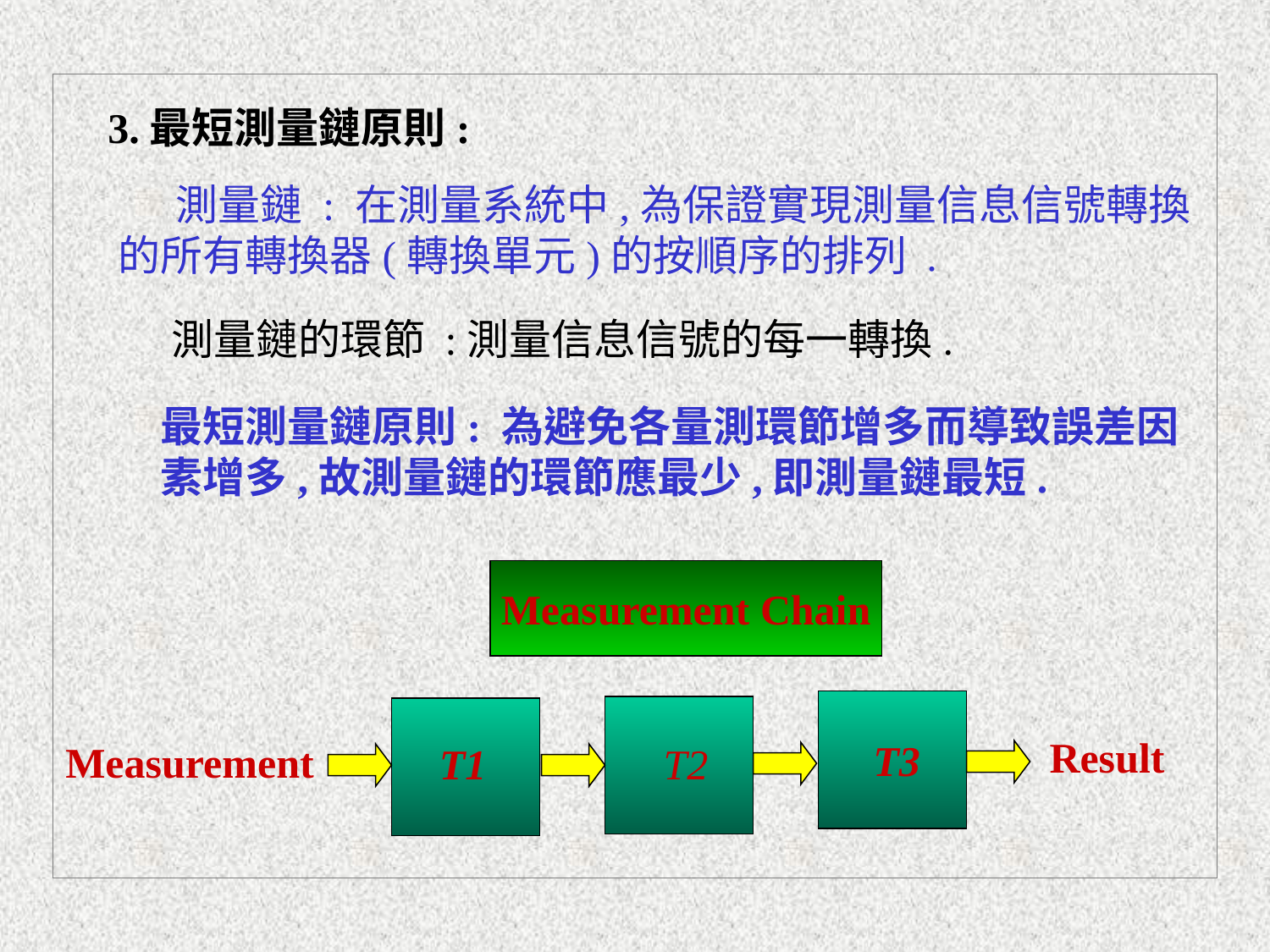

3.最短測量鏈原則:
     測量鏈 : 在測量系統中,為保證實現測量信息信號轉換的所有轉換器(轉換單元)的按順序的排列 .
測量鏈的環節 :測量信息信號的每一轉換.
最短測量鏈原則: 為避免各量測環節增多而導致誤差因素增多,故測量鏈的環節應最少,即測量鏈最短.
Measurement Chain

Result
T3
Measurement
 T1
T2